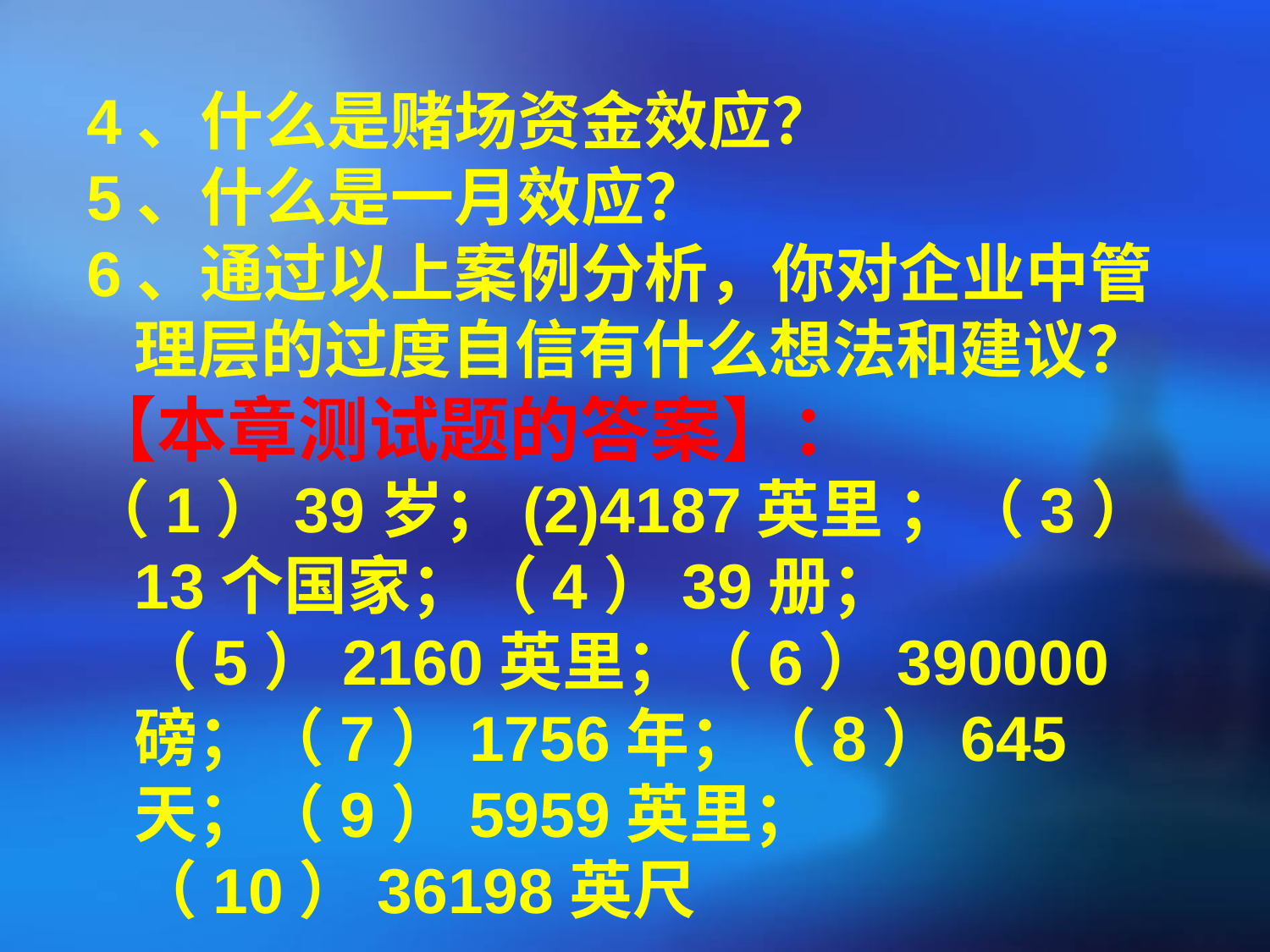

4、什么是赌场资金效应？
5、什么是一月效应？
6、通过以上案例分析，你对企业中管理层的过度自信有什么想法和建议？
【本章测试题的答案】：
（1）39岁；(2)4187英里 ；（3）13个国家；（4）39册；（5）2160英里；（6）390000磅；（7）1756年；（8）645天；（9）5959英里；（10）36198英尺